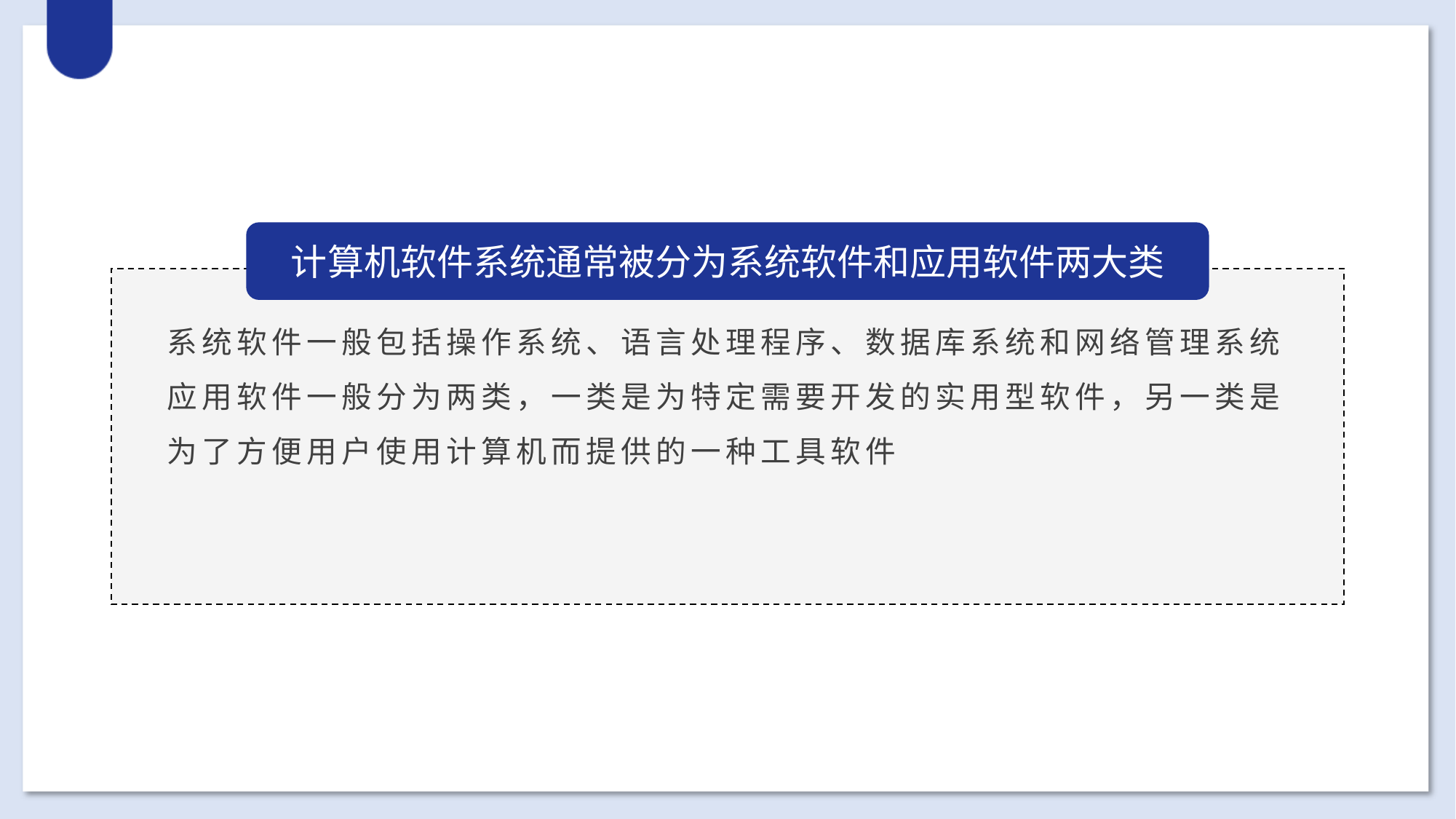

计算机软件系统通常被分为系统软件和应用软件两大类

系统软件一般包括操作系统、语言处理程序、数据库系统和网络管理系统
应用软件一般分为两类，一类是为特定需要开发的实用型软件，另一类是为了方便用户使用计算机而提供的一种工具软件